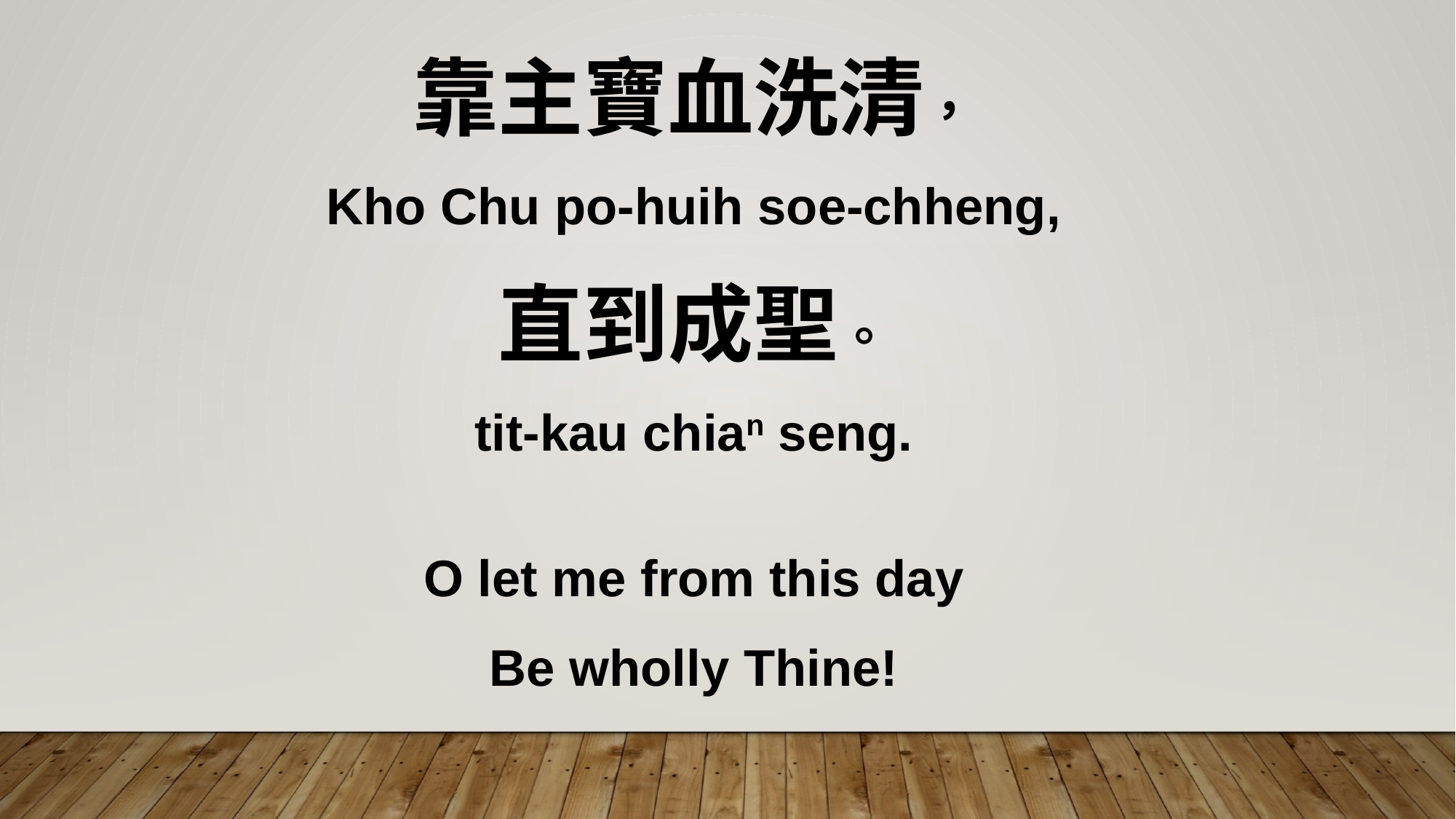

靠主寶血洗清，
Kho Chu po-huih soe-chheng,
直到成聖。
tit-kau chian seng.

O let me from this day
Be wholly Thine!